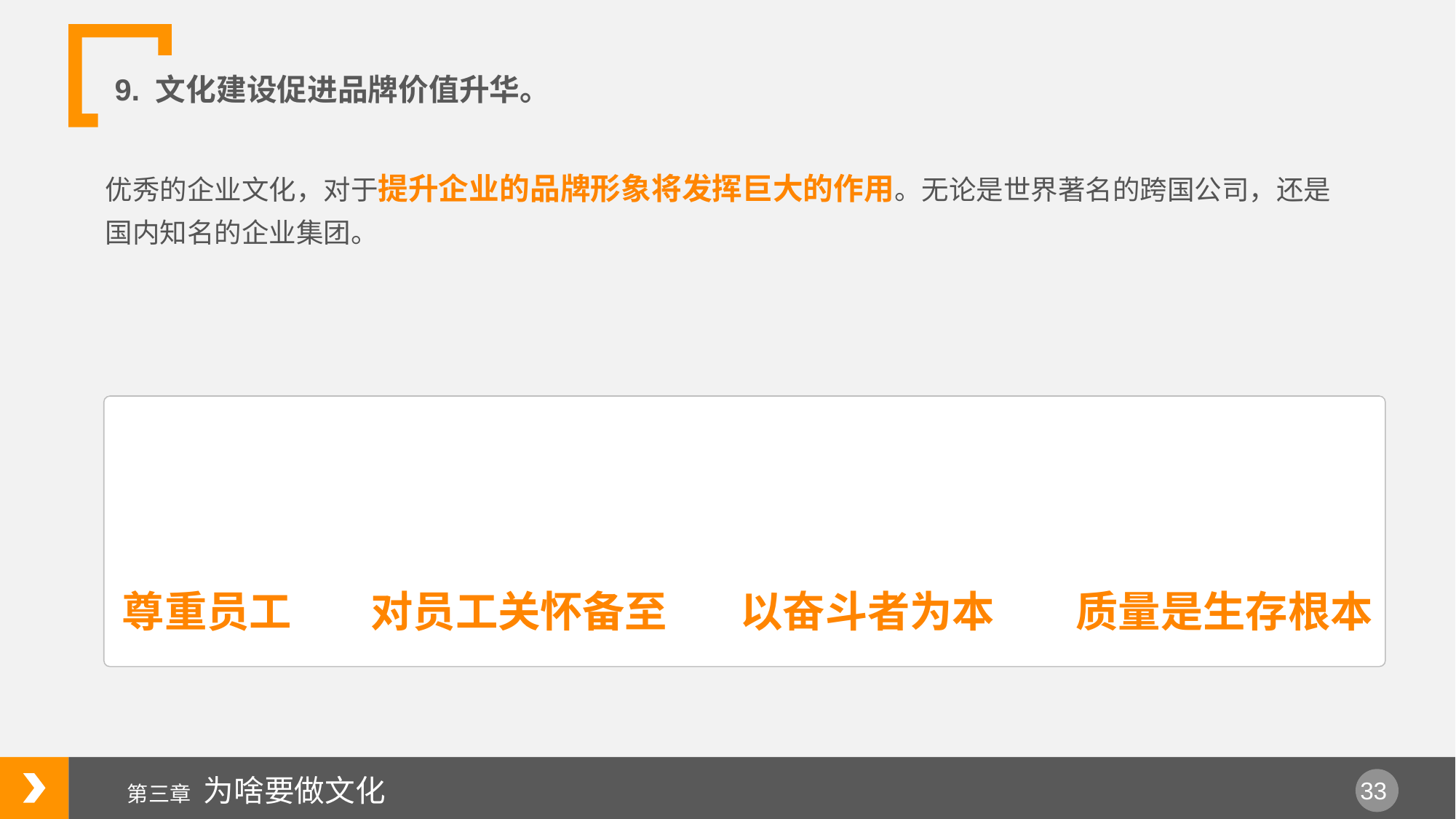

9. 文化建设促进品牌价值升华。
优秀的企业文化，对于提升企业的品牌形象将发挥巨大的作用。无论是世界著名的跨国公司，还是国内知名的企业集团。

尊重员工
对员工关怀备至
以奋斗者为本
质量是生存根本